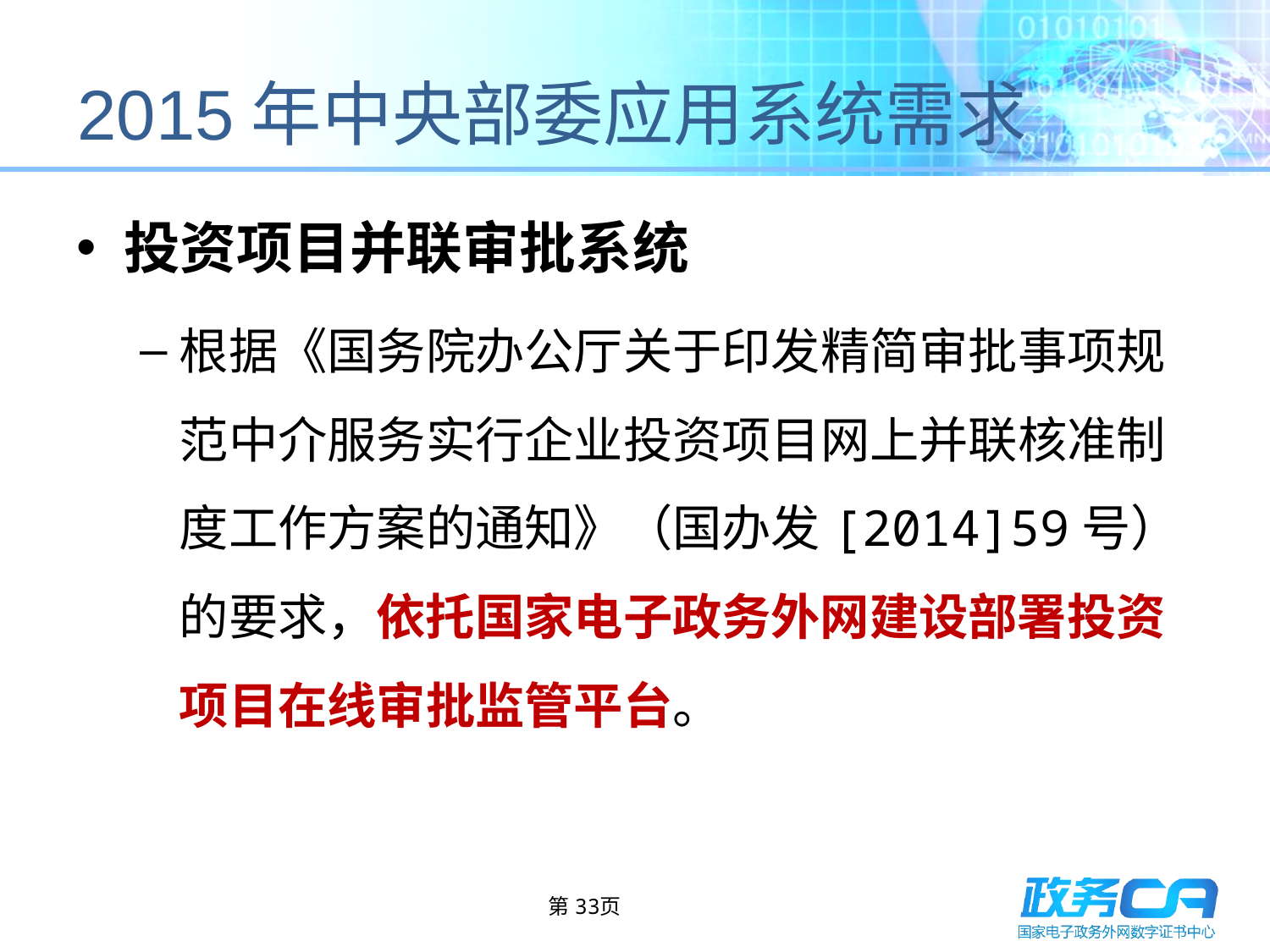

# 2015年中央部委应用系统需求
投资项目并联审批系统
根据《国务院办公厅关于印发精简审批事项规范中介服务实行企业投资项目网上并联核准制度工作方案的通知》（国办发[2014]59号）的要求，依托国家电子政务外网建设部署投资项目在线审批监管平台。
第33页